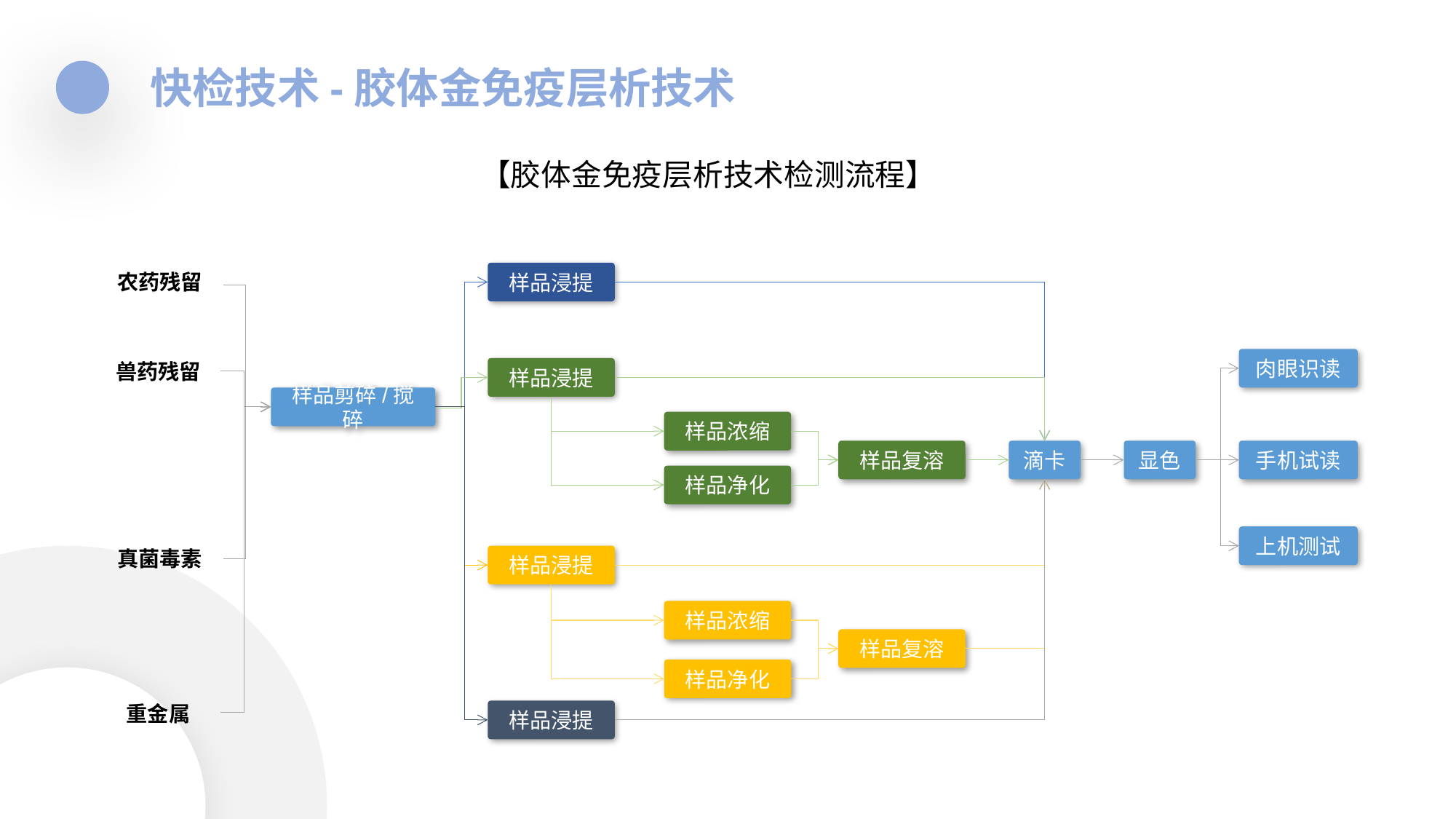

快检技术-胶体金免疫层析技术

【胶体金免疫层析技术检测流程】
样品浸提
农药残留
肉眼识读
兽药残留
样品浸提
样品剪碎/搅碎
样品浓缩
样品复溶
滴卡
显色
手机试读
样品净化
上机测试

真菌毒素
样品浸提
样品浓缩
样品复溶
样品净化

重金属
样品浸提